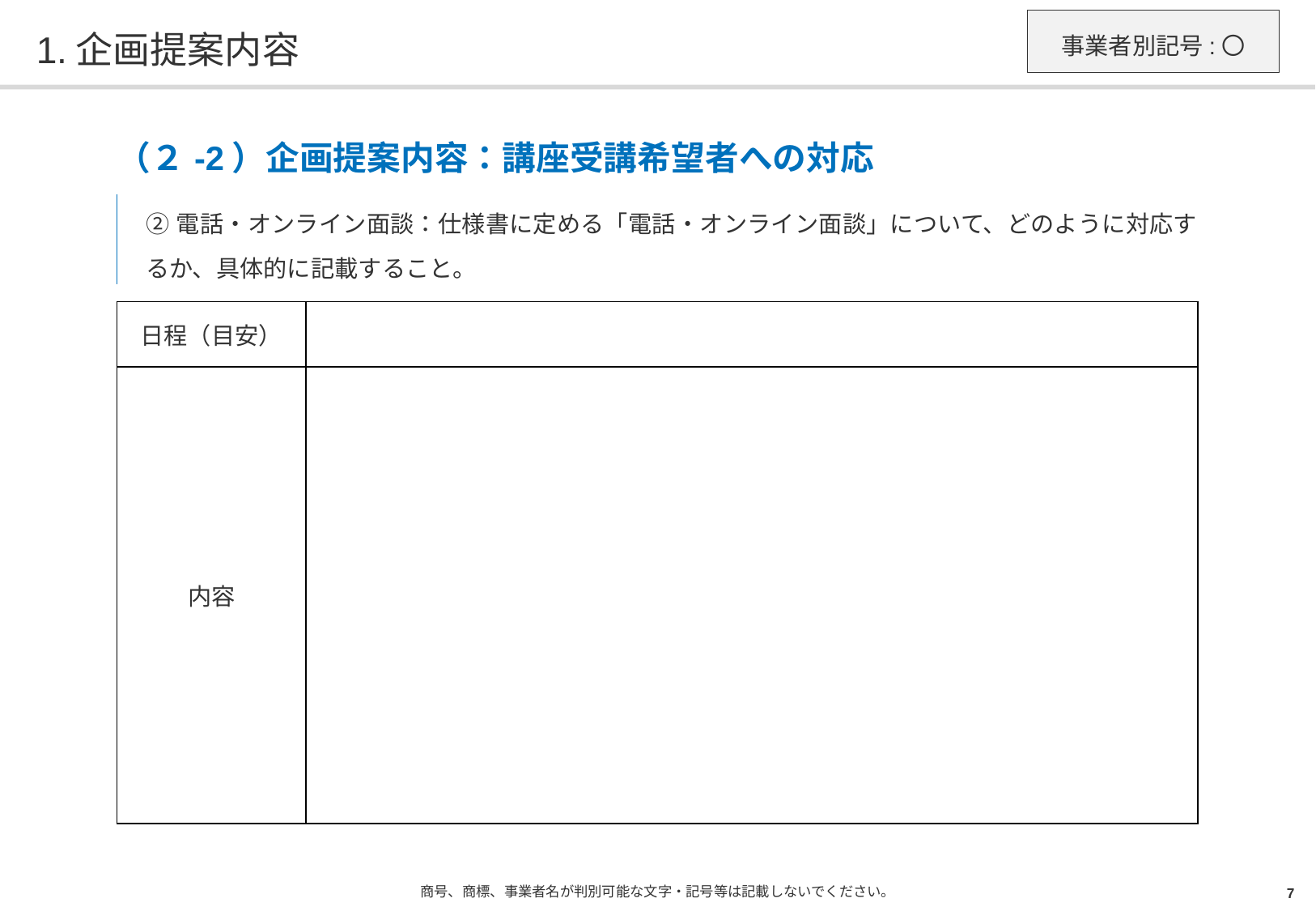

事業者別記号:〇
# 1.企画提案内容
| （２-2）企画提案内容：講座受講希望者への対応 |
| --- |
| ②電話・オンライン面談：仕様書に定める「電話・オンライン面談」について、どのように対応するか、具体的に記載すること。 |
| 日程（目安） |  |
| --- | --- |
| 内容 |  |
商号、商標、事業者名が判別可能な文字・記号等は記載しないでください。
7